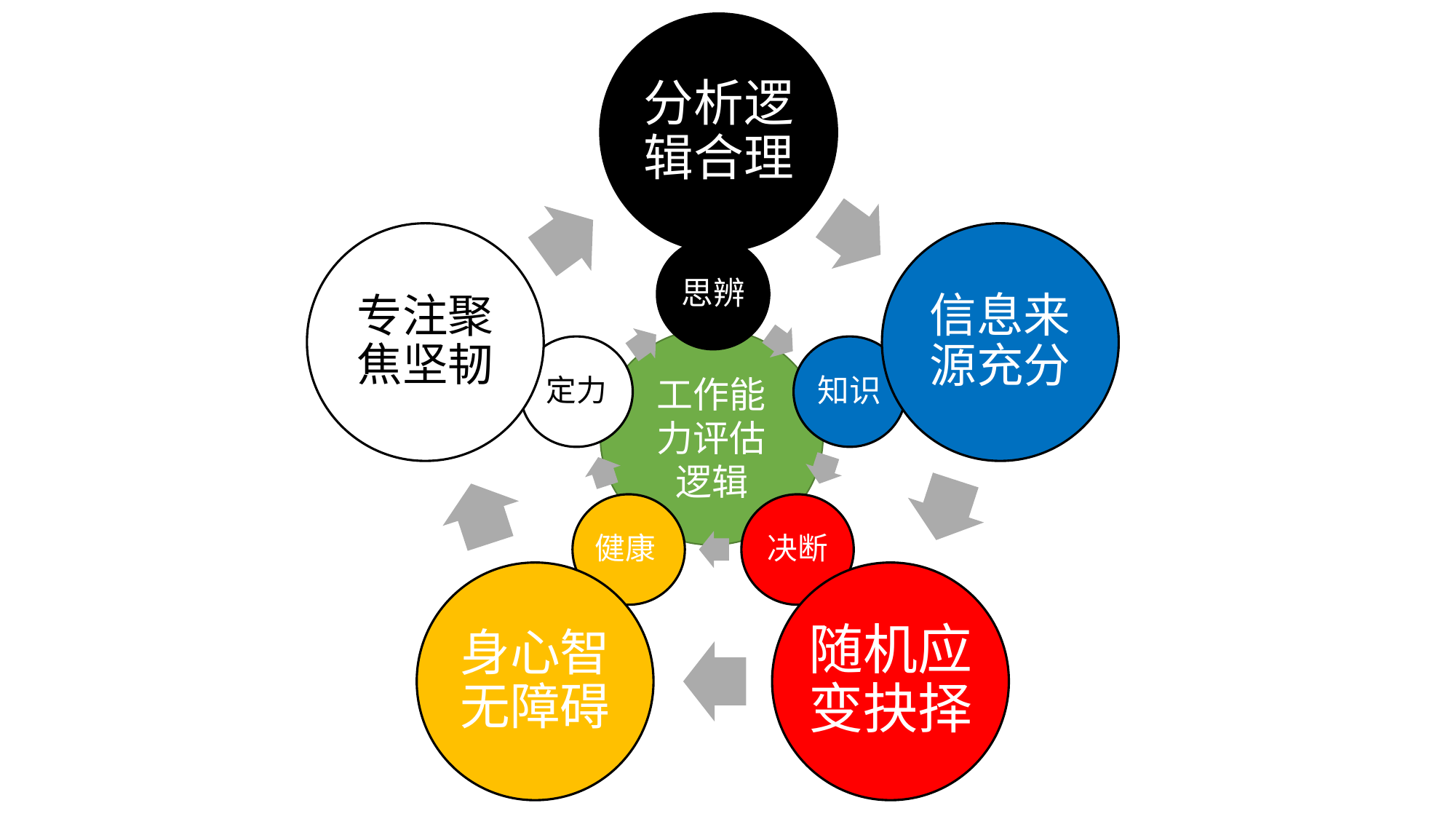

分析逻辑合理

专注聚焦坚韧
信息来源充分

身心智无障碍
随机应变抉择

思辨

定力
知识

健康
决断

工作能力评估逻辑